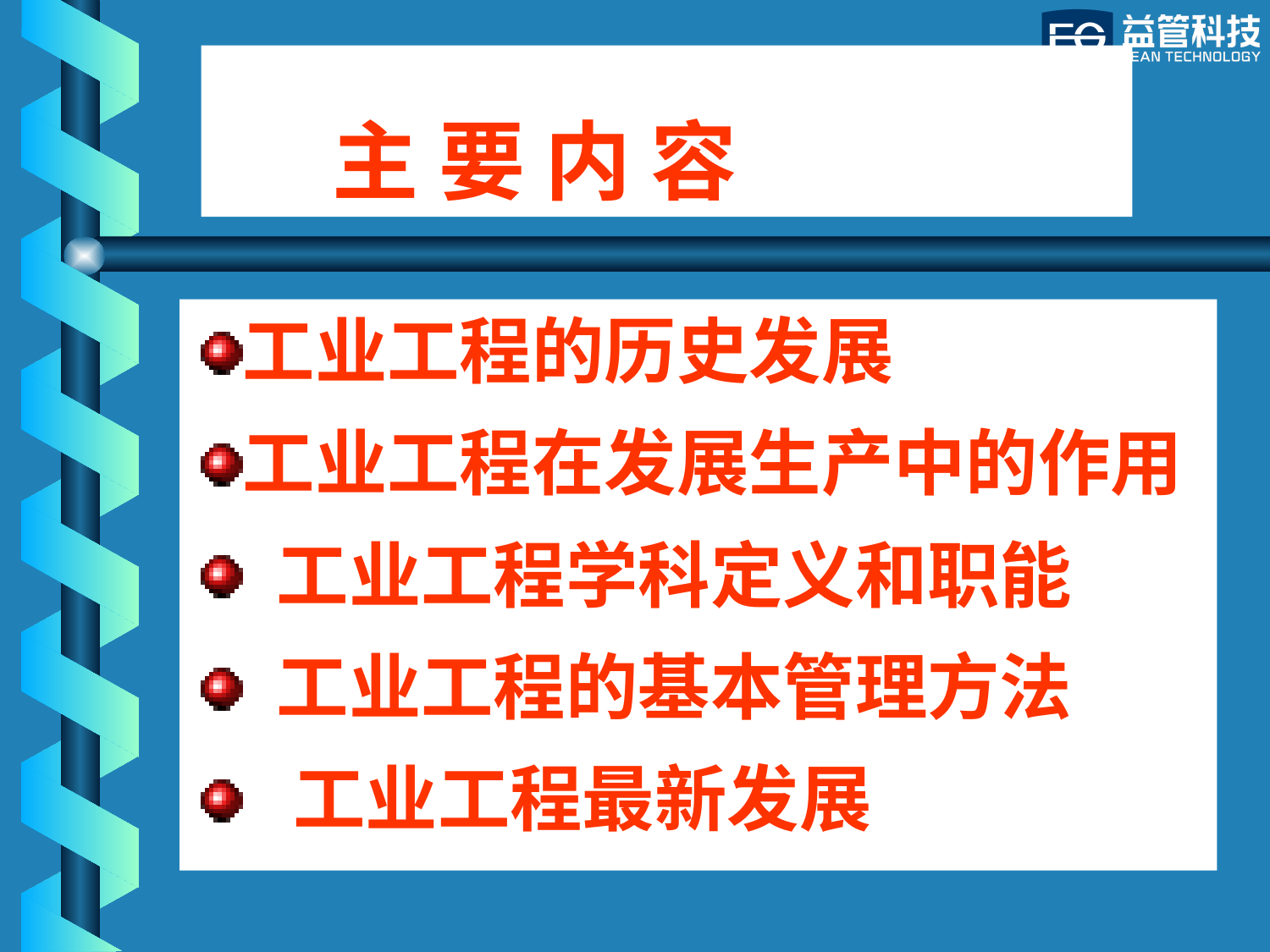

# 主 要 内 容
工业工程的历史发展
工业工程在发展生产中的作用
 工业工程学科定义和职能
 工业工程的基本管理方法
  工业工程最新发展